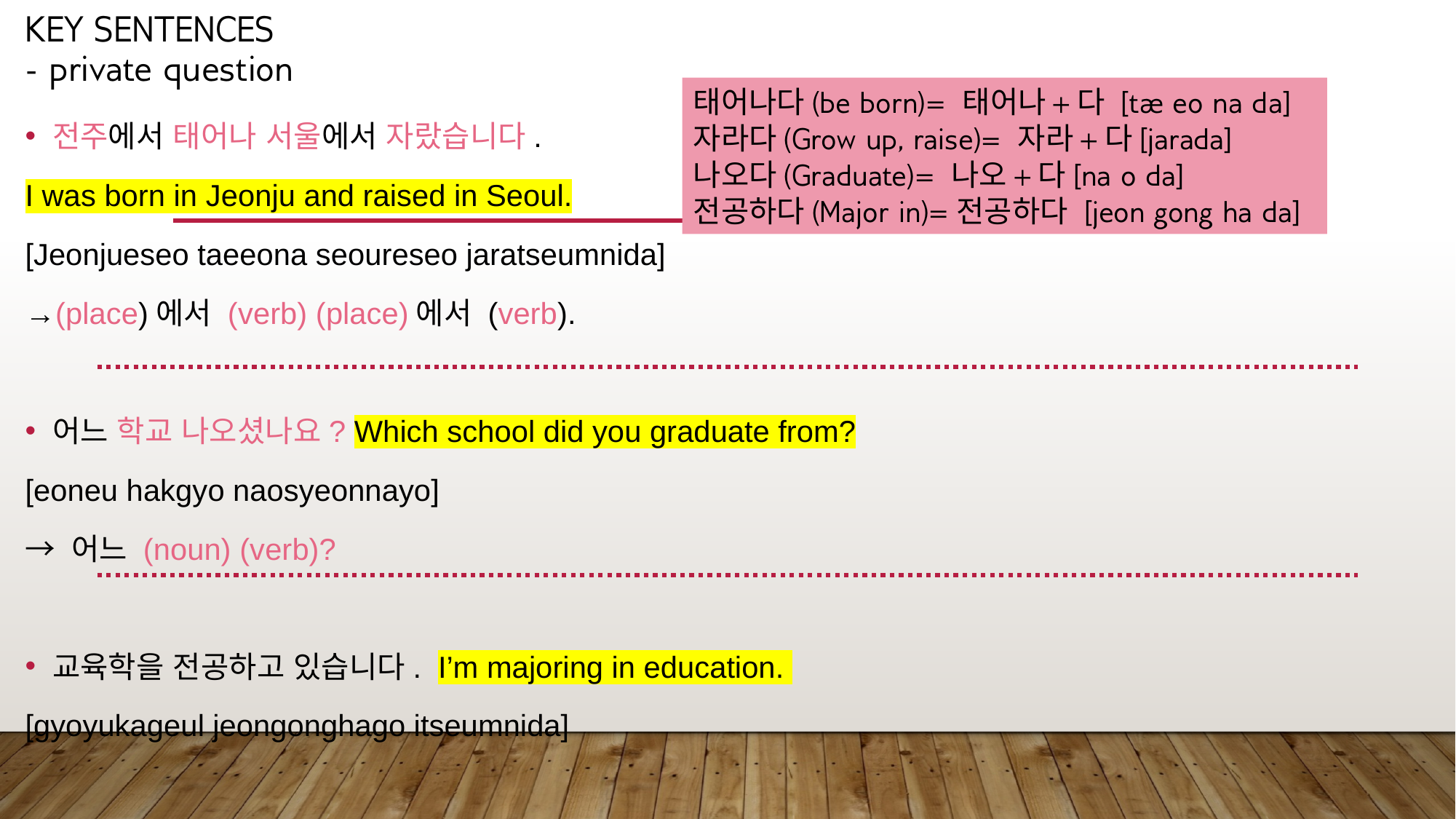

Key sentences
- private question
태어나다(be born)= 태어나+다 [tae eo na da]
자라다(Grow up, raise)= 자라+다[jarada]
나오다(Graduate)= 나오+다[na o da]
전공하다(Major in)=전공하다 [jeon gong ha da]
전주에서 태어나 서울에서 자랐습니다.
I was born in Jeonju and raised in Seoul.
[Jeonjueseo taeeona seoureseo jaratseumnida]
→(place)에서 (verb) (place)에서 (verb).

어느 학교 나오셨나요? Which school did you graduate from?
[eoneu hakgyo naosyeonnayo]
→ 어느 (noun) (verb)?

교육학을 전공하고 있습니다.  I’m majoring in education.
[gyoyukageul jeongonghago itseumnida]